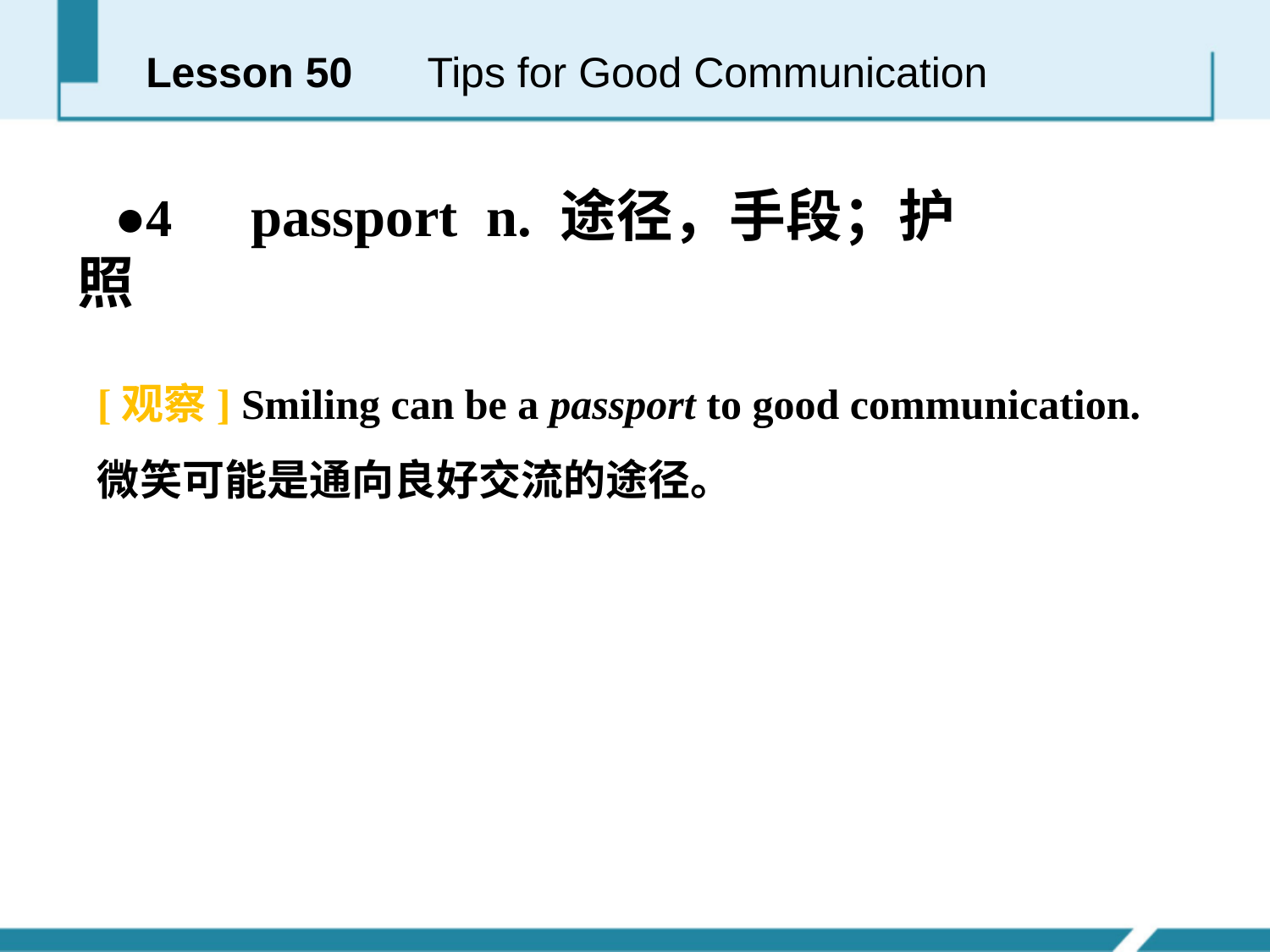

Lesson 50 　Tips for Good Communication
●4　passport  n. 途径，手段；护照
[观察] Smiling can be a passport to good communication.
微笑可能是通向良好交流的途径。